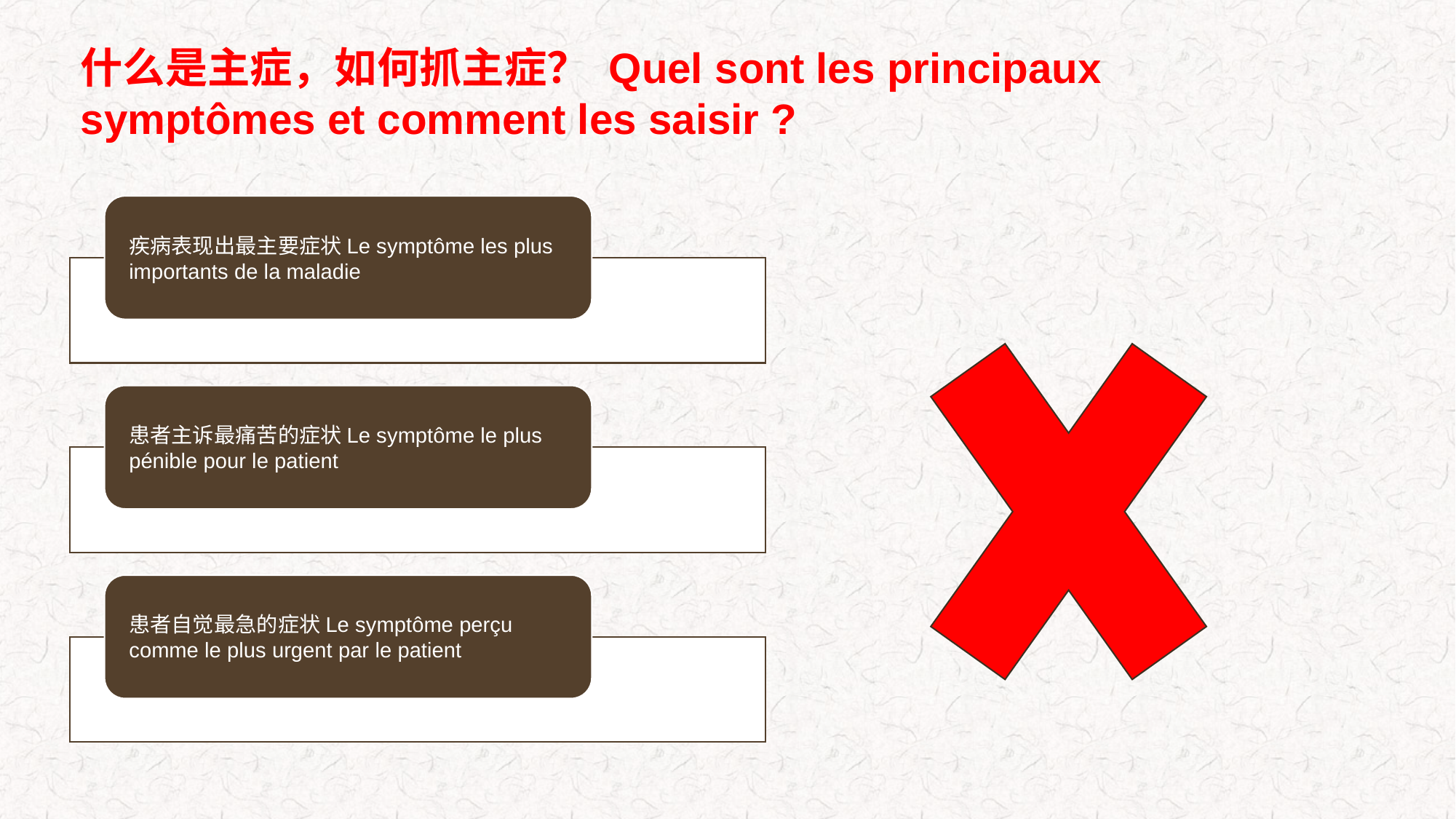

什么是主症，如何抓主症？ Quel sont les principaux symptômes et comment les saisir ?
疾病表现出最主要症状Le symptôme les plus importants de la maladie

患者主诉最痛苦的症状Le symptôme le plus pénible pour le patient

患者自觉最急的症状Le symptôme perçu comme le plus urgent par le patient